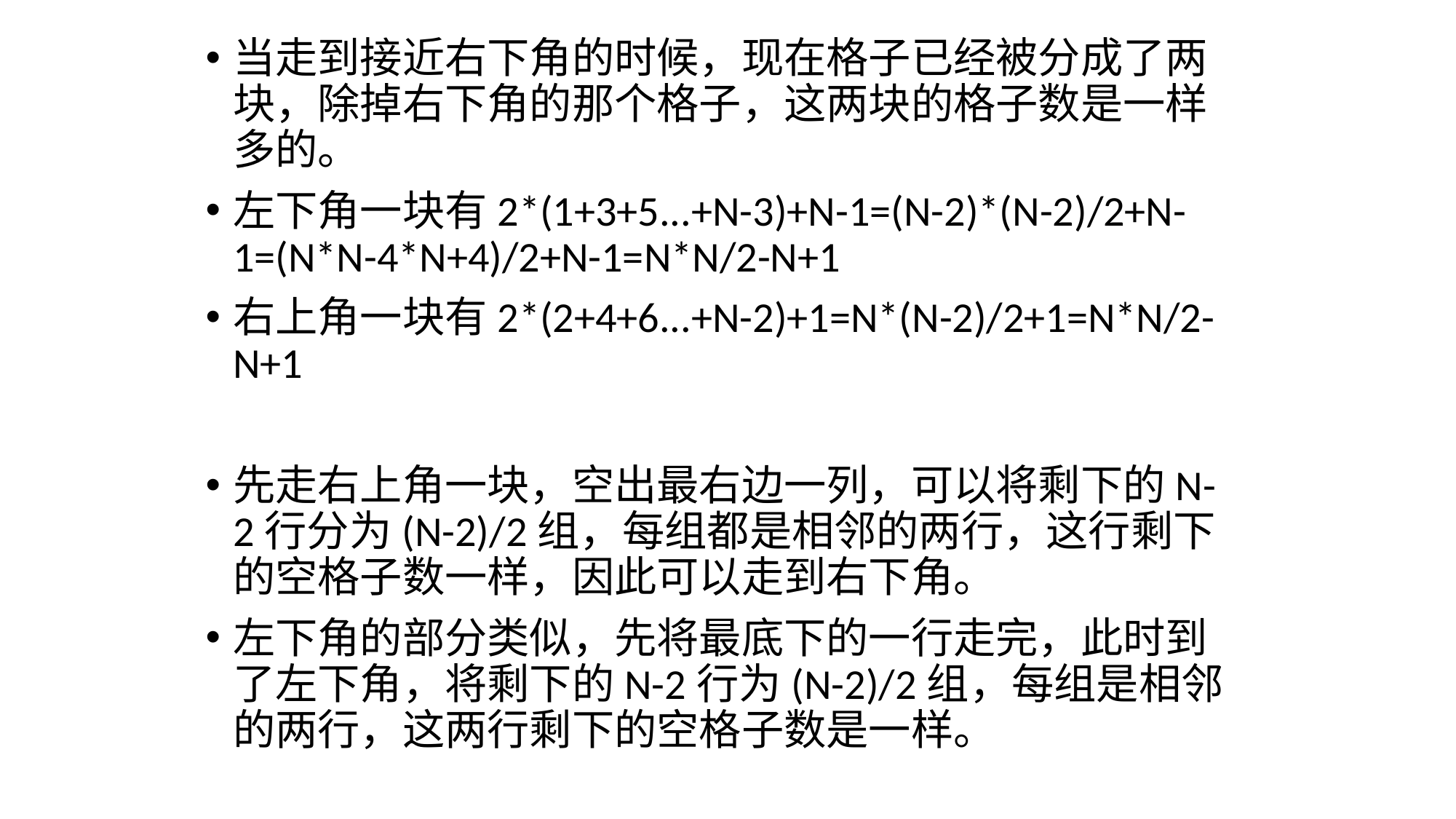

当走到接近右下角的时候，现在格子已经被分成了两块，除掉右下角的那个格子，这两块的格子数是一样多的。
左下角一块有2*(1+3+5...+N-3)+N-1=(N-2)*(N-2)/2+N-1=(N*N-4*N+4)/2+N-1=N*N/2-N+1
右上角一块有2*(2+4+6...+N-2)+1=N*(N-2)/2+1=N*N/2-N+1

先走右上角一块，空出最右边一列，可以将剩下的N-2行分为(N-2)/2组，每组都是相邻的两行，这行剩下的空格子数一样，因此可以走到右下角。
左下角的部分类似，先将最底下的一行走完，此时到了左下角，将剩下的N-2行为(N-2)/2组，每组是相邻的两行，这两行剩下的空格子数是一样。